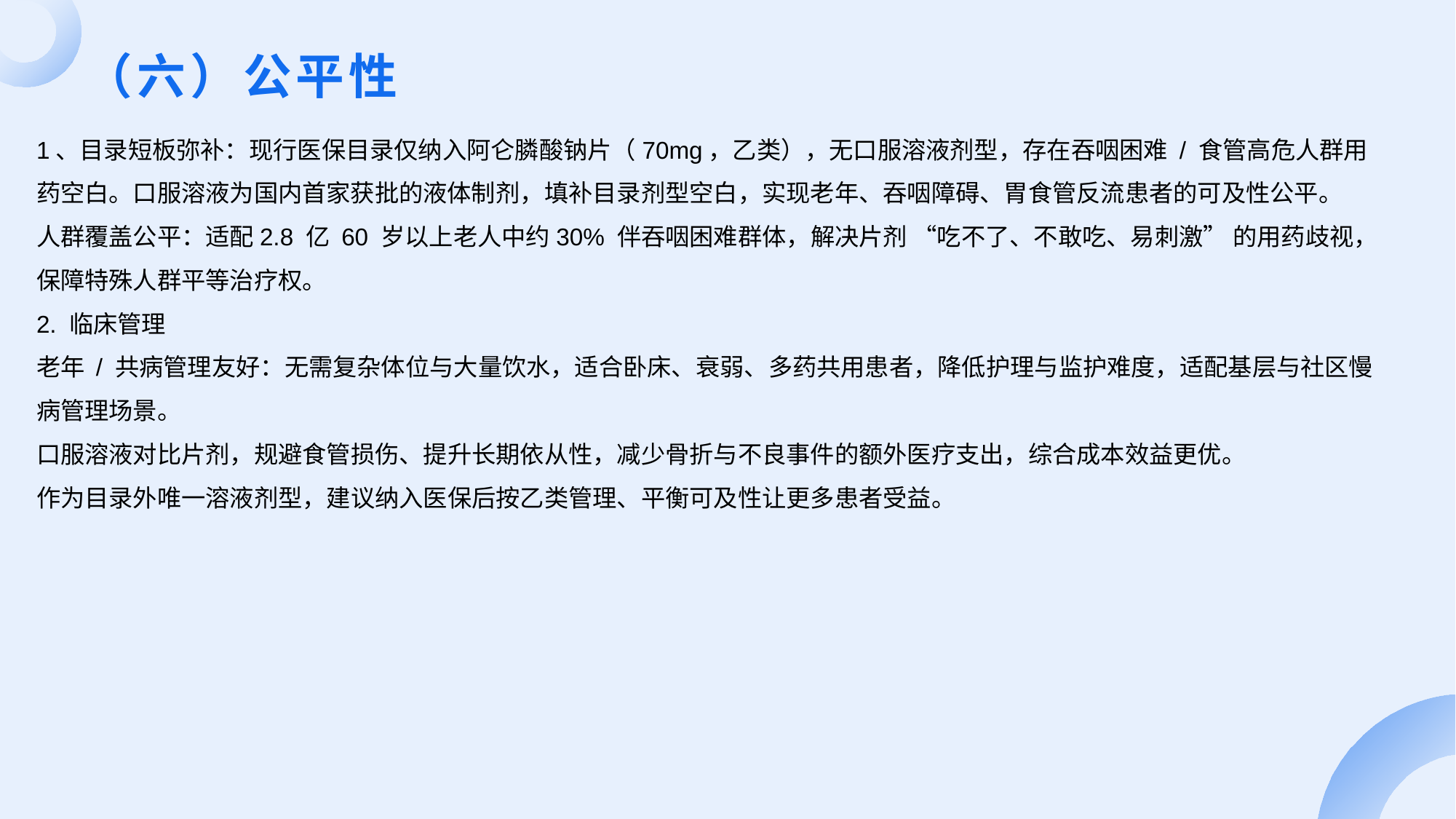

# （六）公平性
1、目录短板弥补：现行医保目录仅纳入阿仑膦酸钠片（70mg，乙类），无口服溶液剂型，存在吞咽困难 / 食管高危人群用药空白。口服溶液为国内首家获批的液体制剂，填补目录剂型空白，实现老年、吞咽障碍、胃食管反流患者的可及性公平。
人群覆盖公平：适配2.8 亿 60 岁以上老人中约30% 伴吞咽困难群体，解决片剂 “吃不了、不敢吃、易刺激” 的用药歧视，保障特殊人群平等治疗权。
2. 临床管理
老年 / 共病管理友好：无需复杂体位与大量饮水，适合卧床、衰弱、多药共用患者，降低护理与监护难度，适配基层与社区慢病管理场景。
口服溶液对比片剂，规避食管损伤、提升长期依从性，减少骨折与不良事件的额外医疗支出，综合成本效益更优。
作为目录外唯一溶液剂型，建议纳入医保后按乙类管理、平衡可及性让更多患者受益。